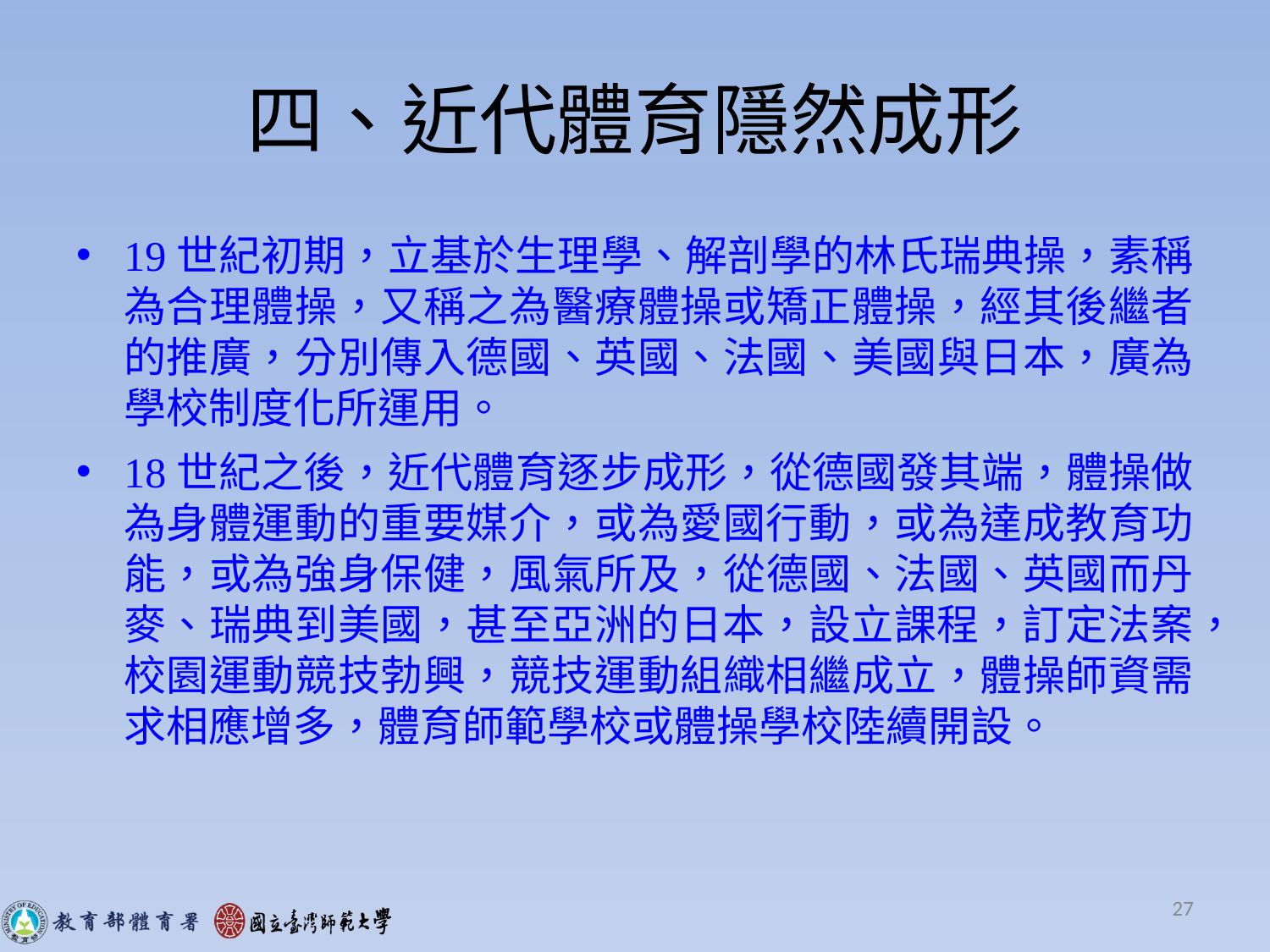

# 四、近代體育隱然成形
19世紀初期，立基於生理學、解剖學的林氏瑞典操，素稱為合理體操，又稱之為醫療體操或矯正體操，經其後繼者的推廣，分別傳入德國、英國、法國、美國與日本，廣為學校制度化所運用。
18世紀之後，近代體育逐步成形，從德國發其端，體操做為身體運動的重要媒介，或為愛國行動，或為達成教育功能，或為強身保健，風氣所及，從德國、法國、英國而丹麥、瑞典到美國，甚至亞洲的日本，設立課程，訂定法案，校園運動競技勃興，競技運動組織相繼成立，體操師資需求相應增多，體育師範學校或體操學校陸續開設。

27